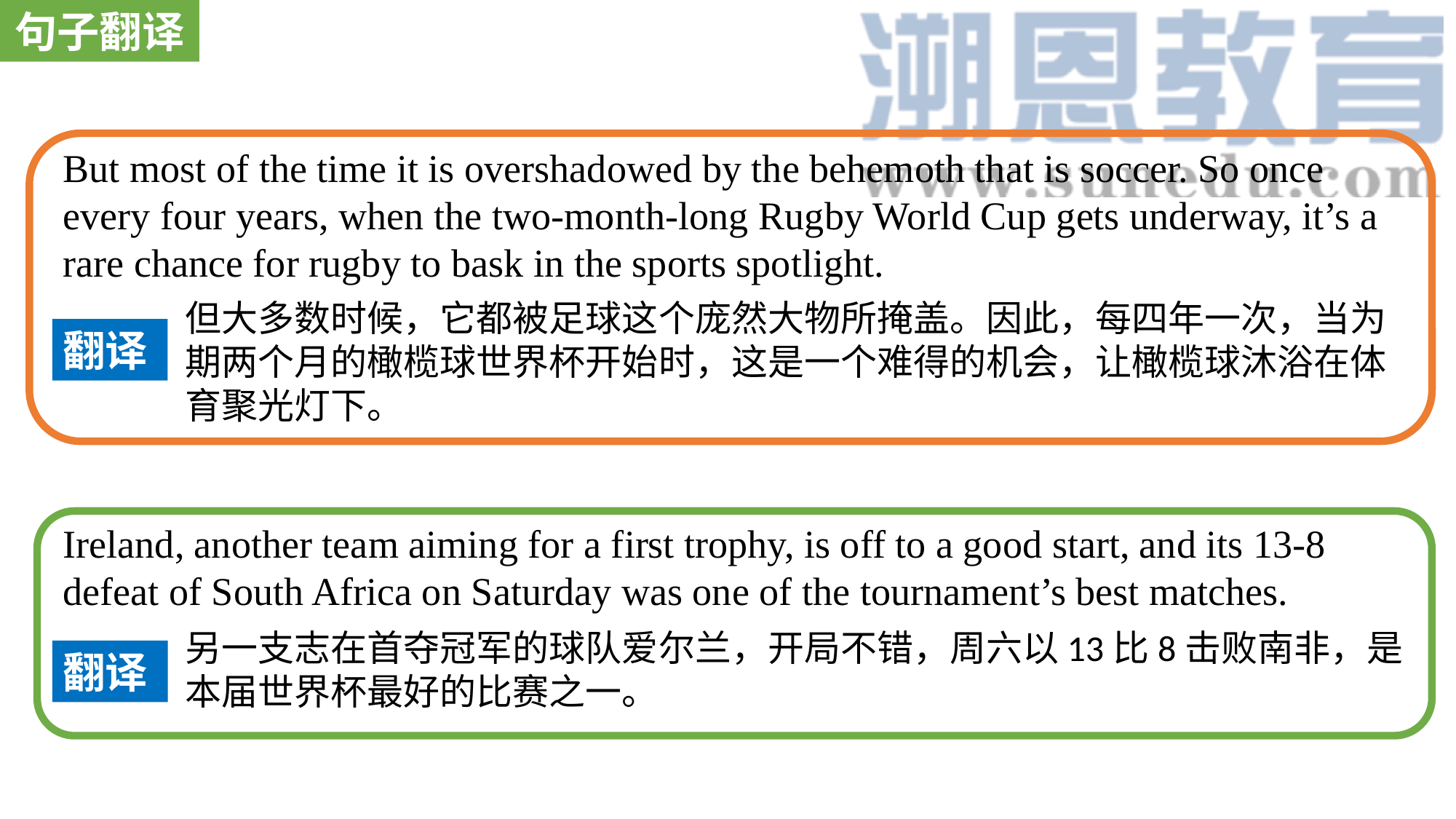

句子翻译

But most of the time it is overshadowed by the behemoth that is soccer. So once every four years, when the two-month-long Rugby World Cup gets underway, it’s a rare chance for rugby to bask in the sports spotlight.
但大多数时候，它都被足球这个庞然大物所掩盖。因此，每四年一次，当为期两个月的橄榄球世界杯开始时，这是一个难得的机会，让橄榄球沐浴在体育聚光灯下。
翻译

Ireland, another team aiming for a first trophy, is off to a good start, and its 13-8 defeat of South Africa on Saturday was one of the tournament’s best matches.
另一支志在首夺冠军的球队爱尔兰，开局不错，周六以13比8击败南非，是本届世界杯最好的比赛之一。
翻译